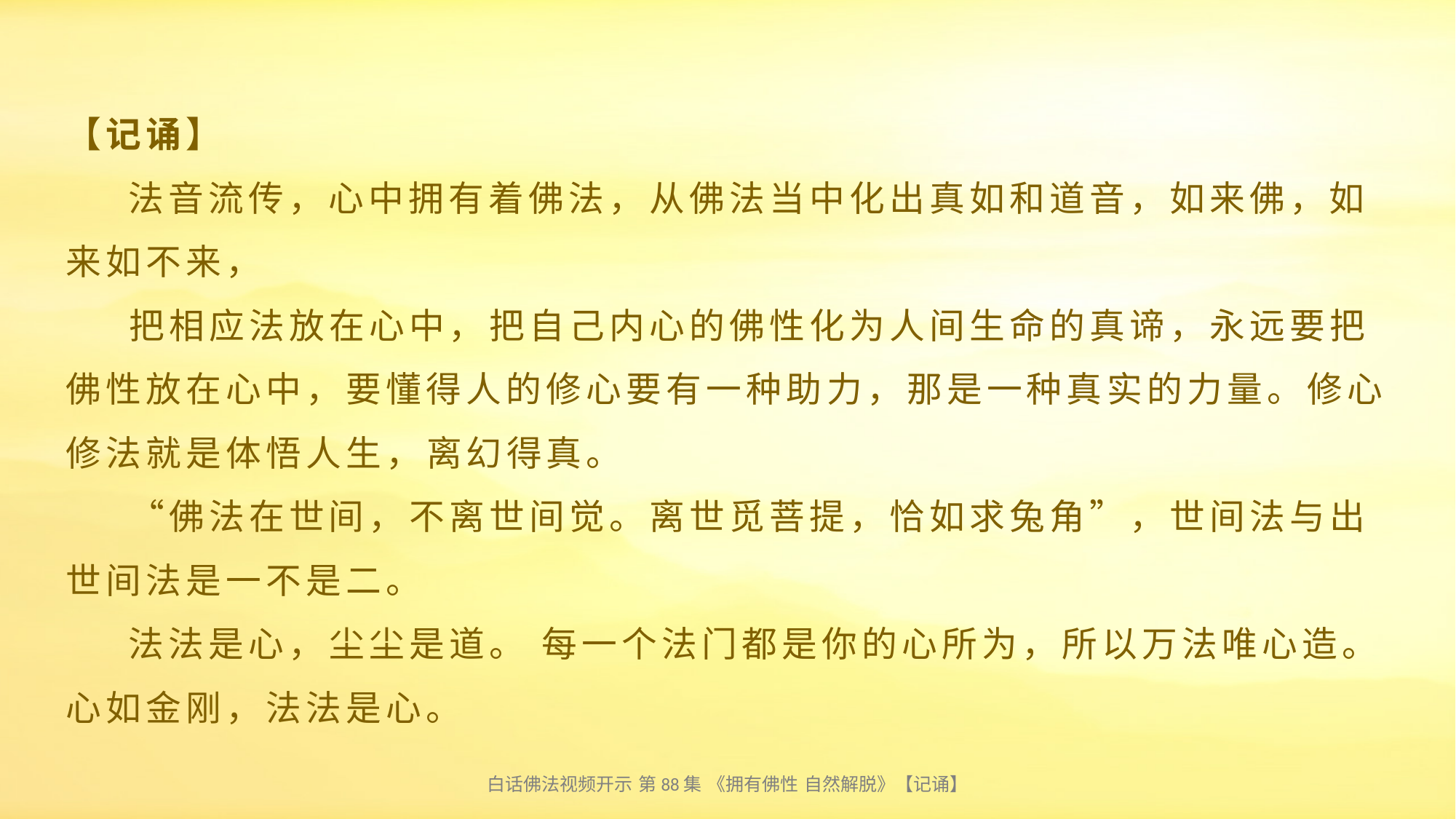

# 【记诵】 法音流传，心中拥有着佛法，从佛法当中化出真如和道音，如来佛，如来如不来， 把相应法放在心中，把自己内心的佛性化为人间生命的真谛，永远要把佛性放在心中，要懂得人的修心要有一种助力，那是一种真实的力量。修心修法就是体悟人生，离幻得真。 “佛法在世间，不离世间觉。离世觅菩提，恰如求兔角”，世间法与出世间法是一不是二。 法法是心，尘尘是道。 每一个法门都是你的心所为，所以万法唯心造。心如金刚，法法是心。
白话佛法视频开示 第88集 《拥有佛性 自然解脱》【记诵】